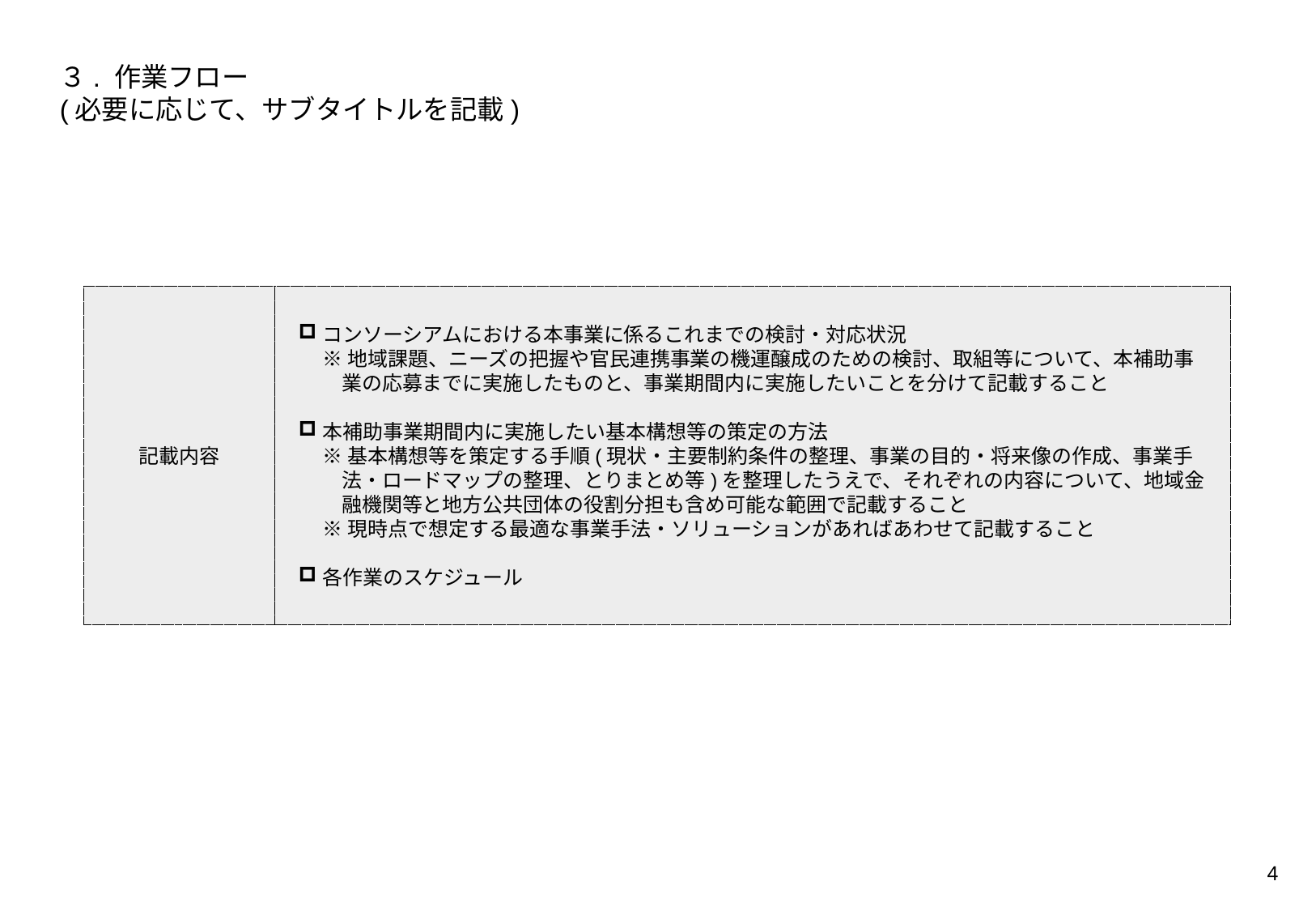

３. 作業フロー
(必要に応じて、サブタイトルを記載)
記載内容
コンソーシアムにおける本事業に係るこれまでの検討・対応状況
※地域課題、ニーズの把握や官民連携事業の機運醸成のための検討、取組等について、本補助事業の応募までに実施したものと、事業期間内に実施したいことを分けて記載すること

本補助事業期間内に実施したい基本構想等の策定の方法
※基本構想等を策定する手順(現状・主要制約条件の整理、事業の目的・将来像の作成、事業手法・ロードマップの整理、とりまとめ等)を整理したうえで、それぞれの内容について、地域金融機関等と地方公共団体の役割分担も含め可能な範囲で記載すること
※現時点で想定する最適な事業手法・ソリューションがあればあわせて記載すること

各作業のスケジュール
4